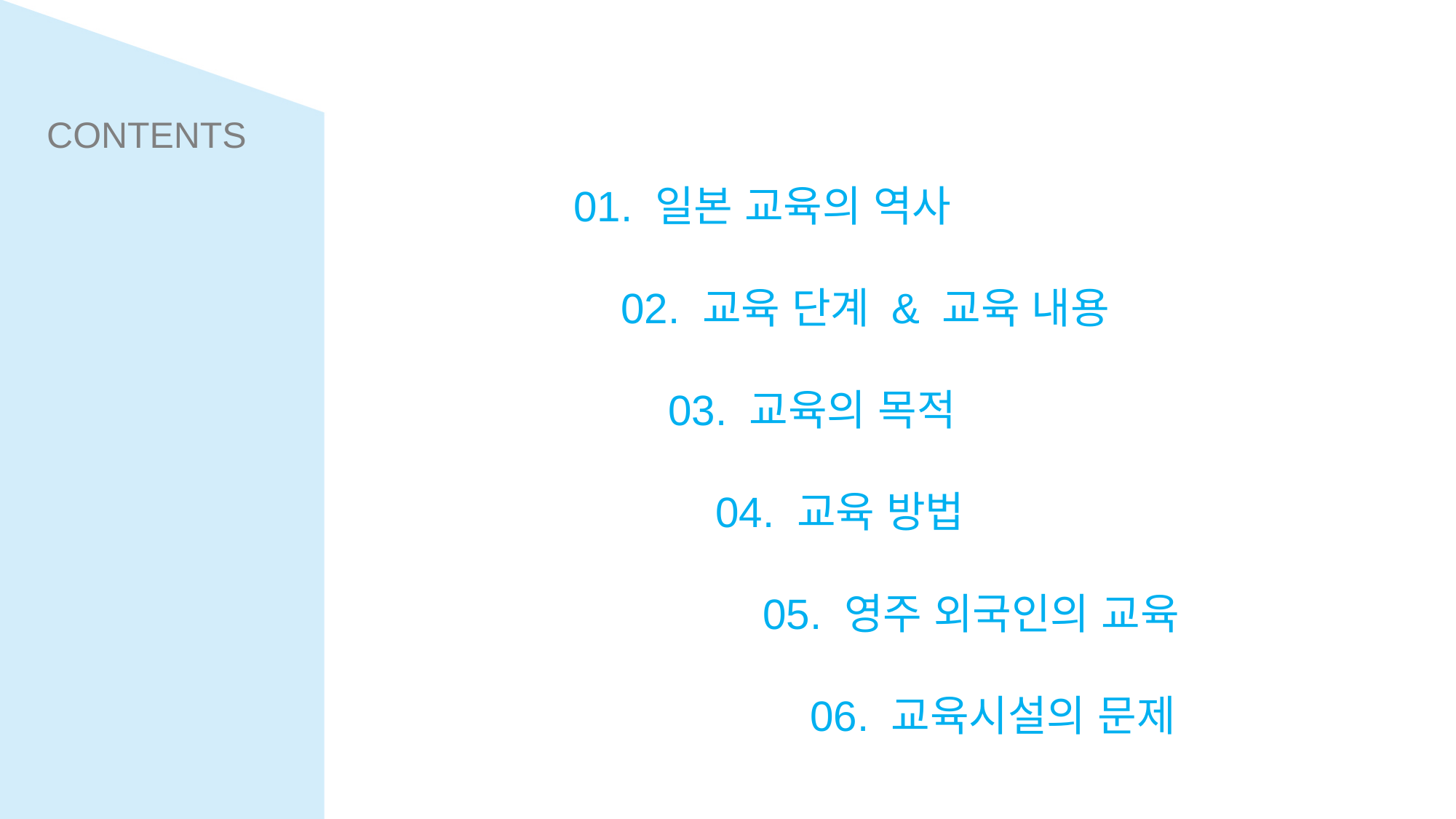

CONTENTS
01. 일본 교육의 역사
    02. 교육 단계 & 교육 내용
        03. 교육의 목적
            04. 교육 방법
                05. 영주 외국인의 교육
                    06. 교육시설의 문제